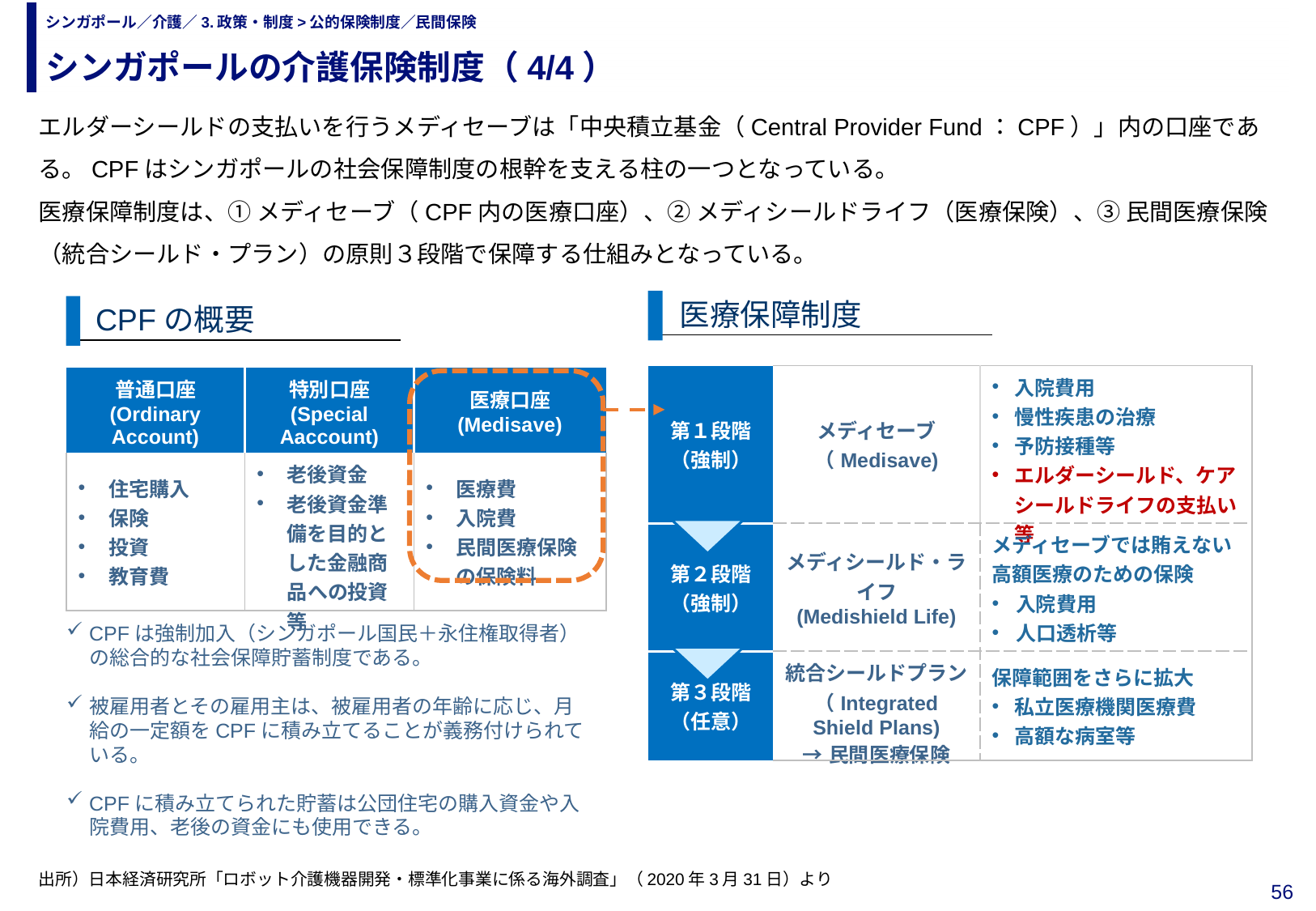

シンガポールの介護保険制度（4/4）
# シンガポール／介護／3.政策・制度>公的保険制度／民間保険
エルダーシールドの支払いを行うメディセーブは「中央積立基金（Central Provider Fund：CPF）」内の口座である。CPFはシンガポールの社会保障制度の根幹を支える柱の一つとなっている。
医療保障制度は、① メディセーブ（CPF内の医療口座）、② メディシールドライフ（医療保険）、③ 民間医療保険（統合シールド・プラン）の原則３段階で保障する仕組みとなっている。
医療保障制度

CPFの概要

| 第１段階 （強制） | メディセーブ （Medisave) | 入院費用 慢性疾患の治療 予防接種等 エルダーシールド、ケアシールドライフの支払い等 |
| --- | --- | --- |
| 第２段階 （強制） | メディシールド・ライフ (Medishield Life) | メディセーブでは賄えない 高額医療のための保険 入院費用 人口透析等 |
| 第３段階 （任意） | 統合シールドプラン （Integrated Shield Plans) →民間医療保険 | 保障範囲をさらに拡大 私立医療機関医療費 高額な病室等 |
| 普通口座 (Ordinary Account) | 特別口座 (Special Aaccount) | 医療口座 (Medisave) |
| --- | --- | --- |
| 住宅購入 保険 投資 教育費 | 老後資金 老後資金準備を目的とした金融商品への投資等 | 医療費 入院費 民間医療保険の保険料 |

CPFは強制加入（シンガポール国民＋永住権取得者）の総合的な社会保障貯蓄制度である。

被雇用者とその雇用主は、被雇用者の年齢に応じ、月給の一定額をCPFに積み立てることが義務付けられている。

CPFに積み立てられた貯蓄は公団住宅の購入資金や入院費用、老後の資金にも使用できる。

出所）日本経済研究所「ロボット介護機器開発・標準化事業に係る海外調査」（2020年3月31日）より